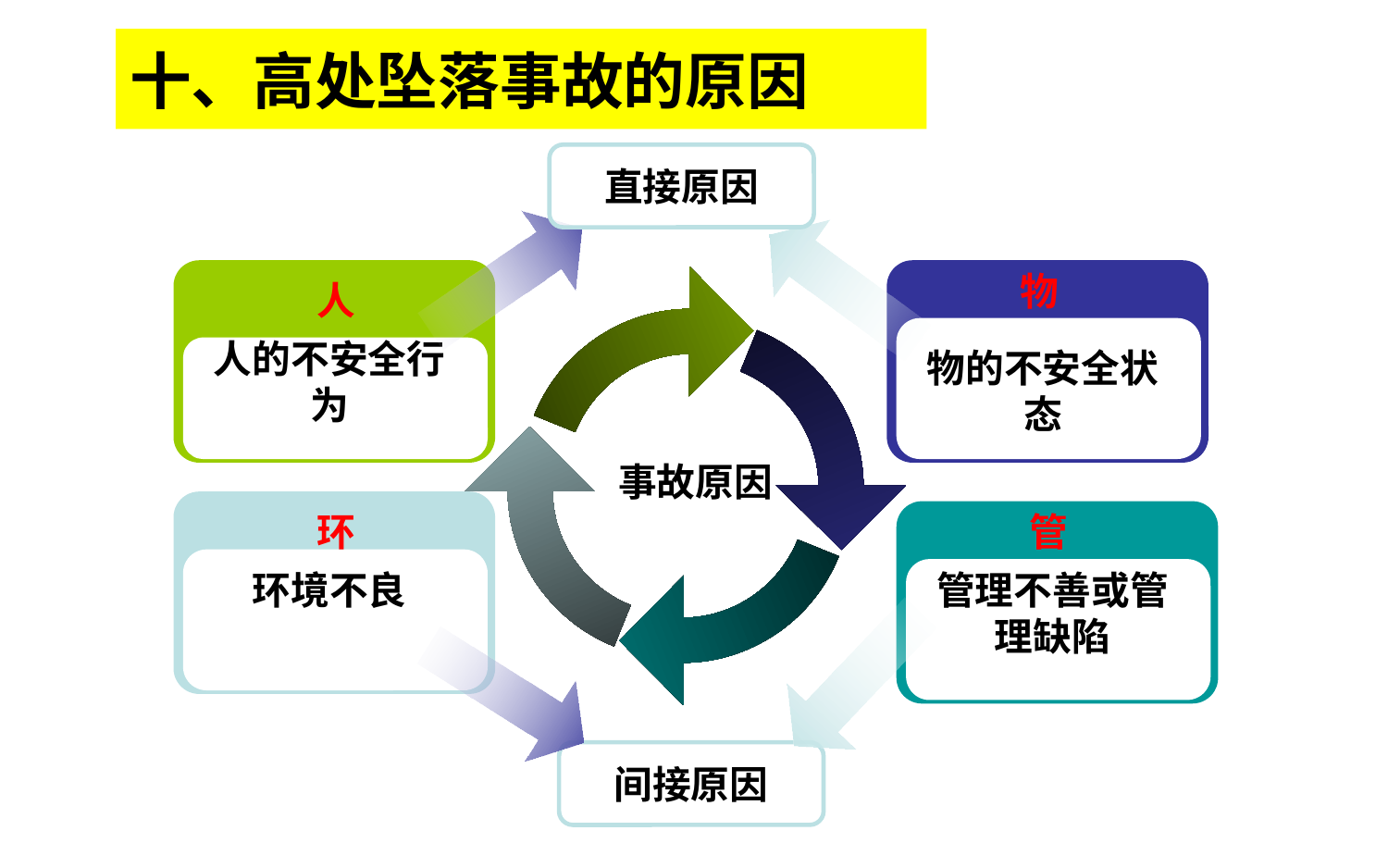

十、高处坠落事故的原因
直接原因

物
人

人的不安全行为

物的不安全状态
 事故原因

环

管

环境不良

管理不善或管理缺陷

间接原因